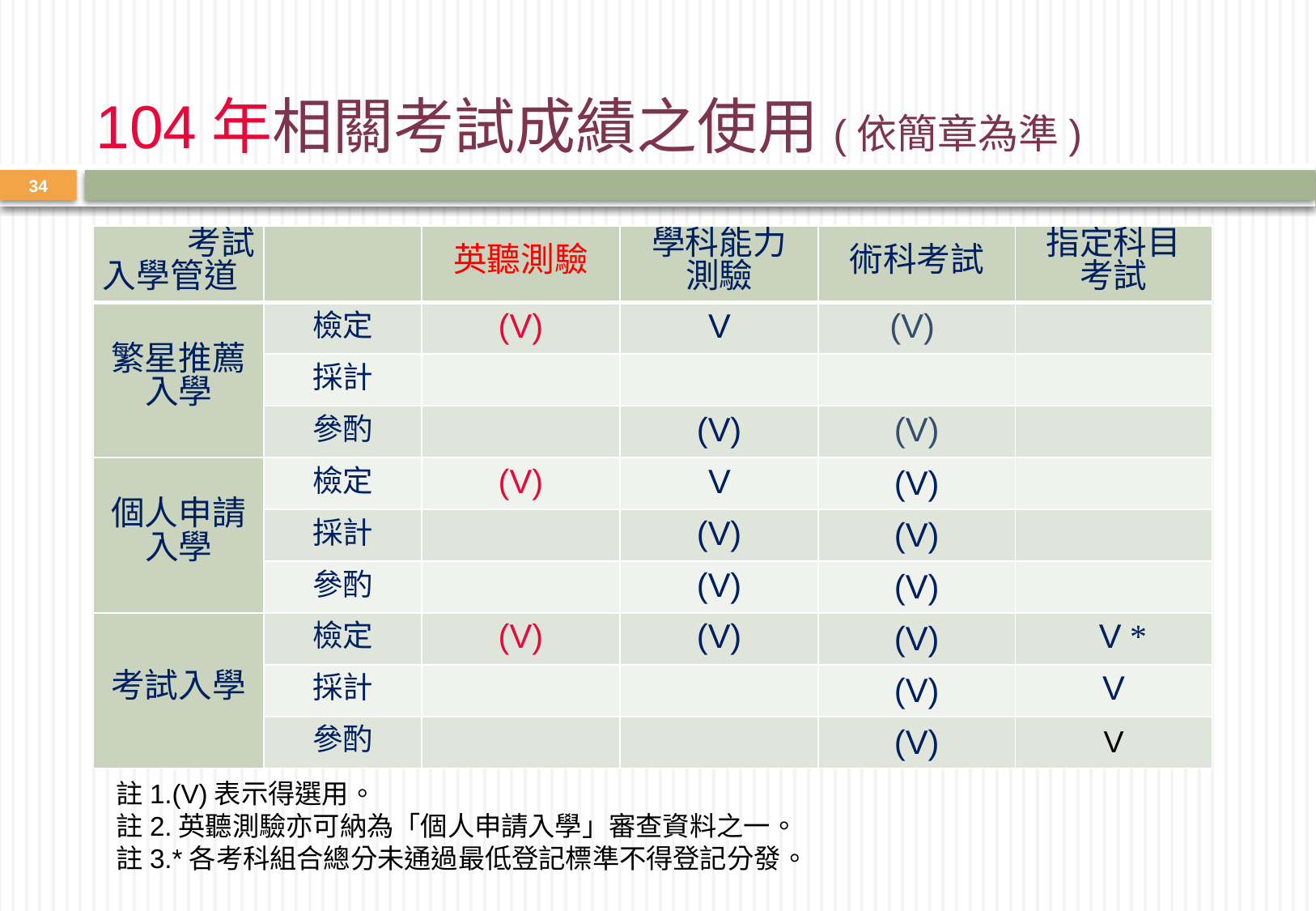

# 104年相關考試成績之使用(依簡章為準)
34
| 考試 入學管道 |  | 英聽測驗 | 學科能力 測驗 | 術科考試 | 指定科目 考試 |
| --- | --- | --- | --- | --- | --- |
| 繁星推薦入學 | 檢定 | (V) | V | (V) |  |
|  | 採計 |  |  |  |  |
|  | 參酌 |  | (V) | (V) |  |
| 個人申請入學 | 檢定 | (V) | V | (V) |  |
|  | 採計 |  | (V) | (V) |  |
|  | 參酌 |  | (V) | (V) |  |
| 考試入學 | 檢定 | (V) | (V) | (V) | V \* |
|  | 採計 |  |  | (V) | V |
|  | 參酌 |  |  | (V) | V |
註1.(V)表示得選用。
註2.英聽測驗亦可納為「個人申請入學」審查資料之一。
註3.*各考科組合總分未通過最低登記標準不得登記分發。